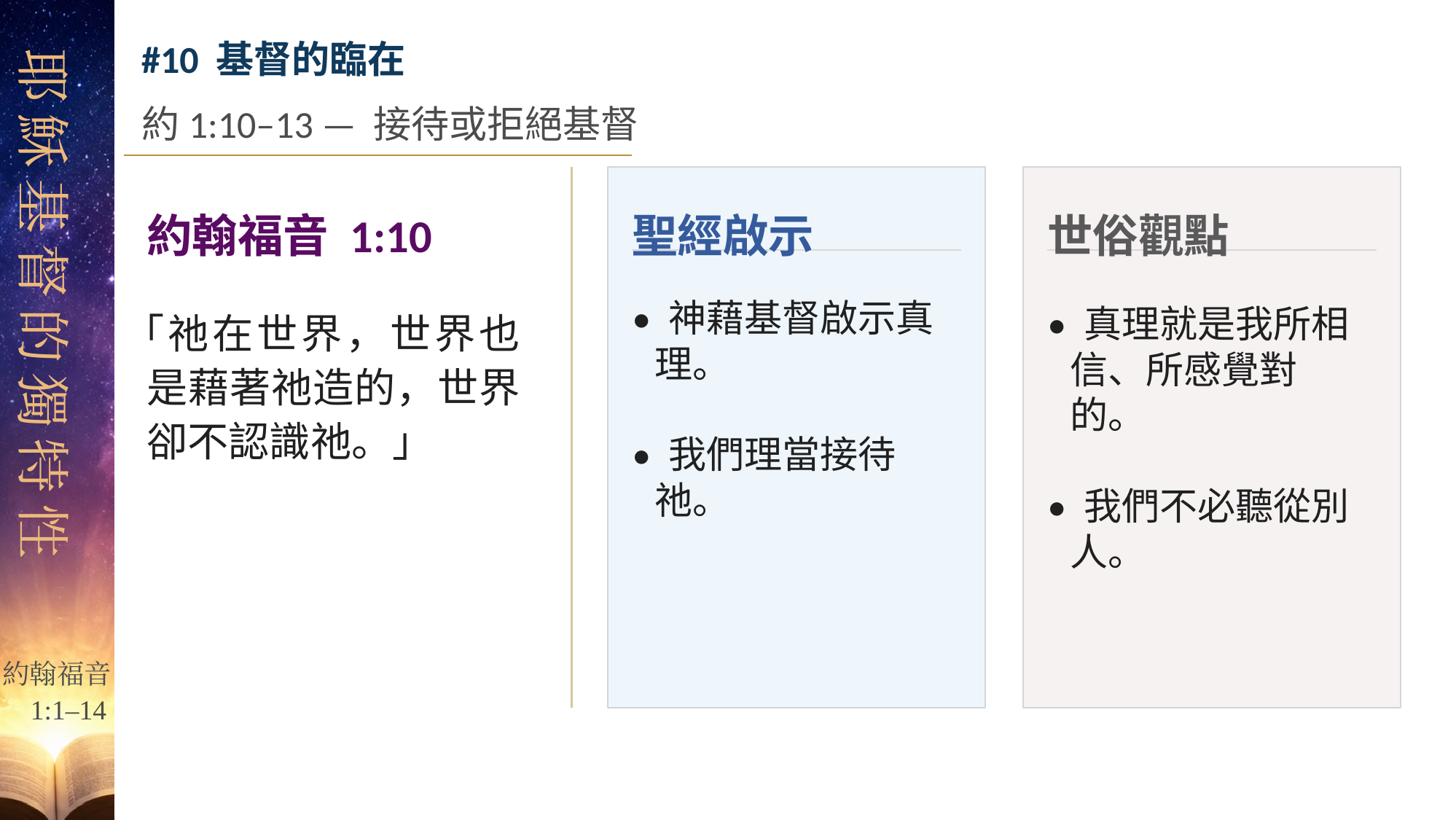

#10 基督的臨在
約1:10–13 — 接待或拒絕基督

約翰福音 1:10
聖經啟示
世俗觀點

「祂在世界，世界也是藉著祂造的，世界卻不認識祂。」
• 神藉基督啟示真理。

• 我們理當接待祂。
• 真理就是我所相信、所感覺對的。

• 我們不必聽從別人。